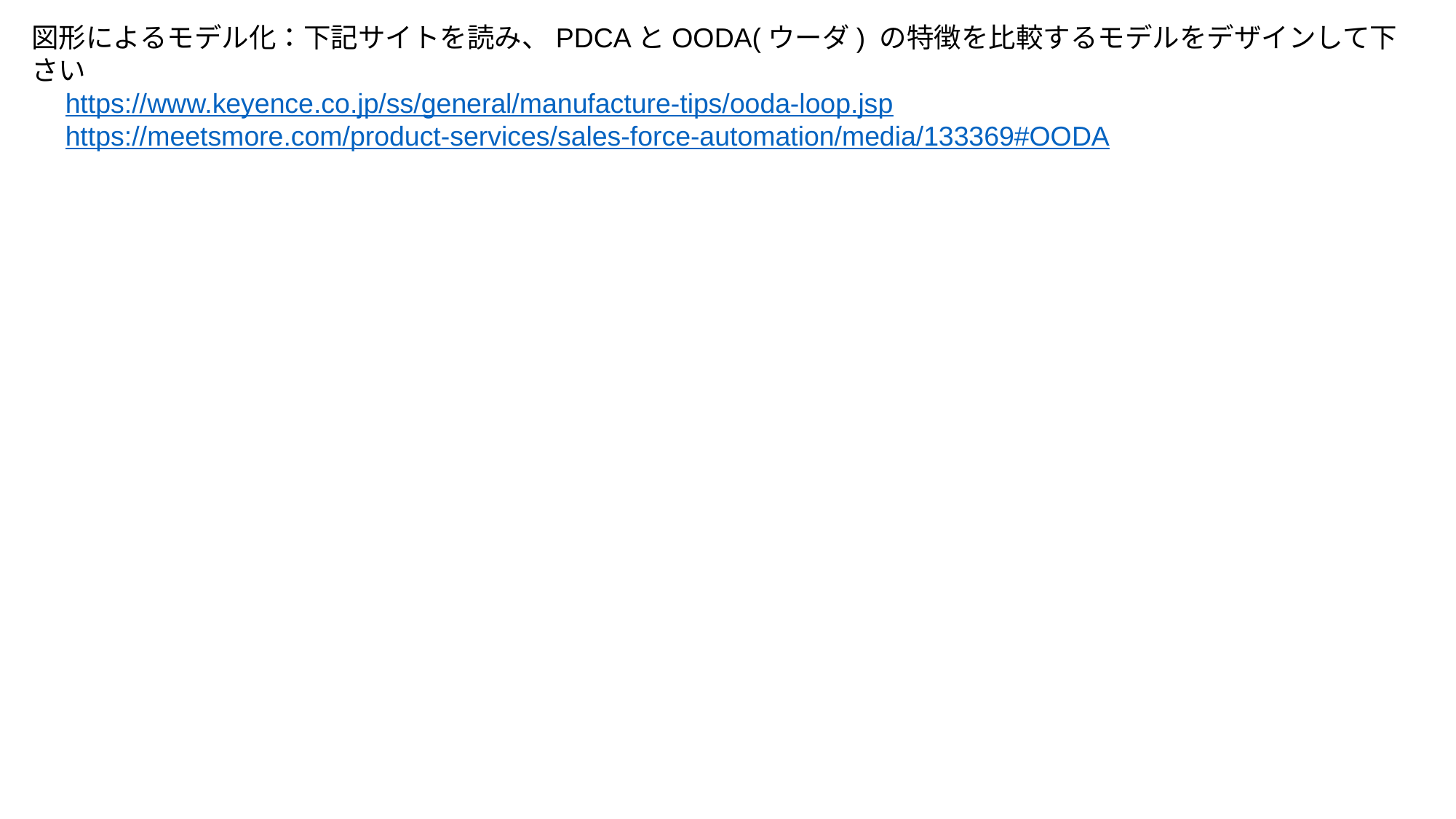

図形によるモデル化：下記サイトを読み、PDCAとOODA(ウーダ) の特徴を比較するモデルをデザインして下さい
　https://www.keyence.co.jp/ss/general/manufacture-tips/ooda-loop.jsp
　https://meetsmore.com/product-services/sales-force-automation/media/133369#OODA